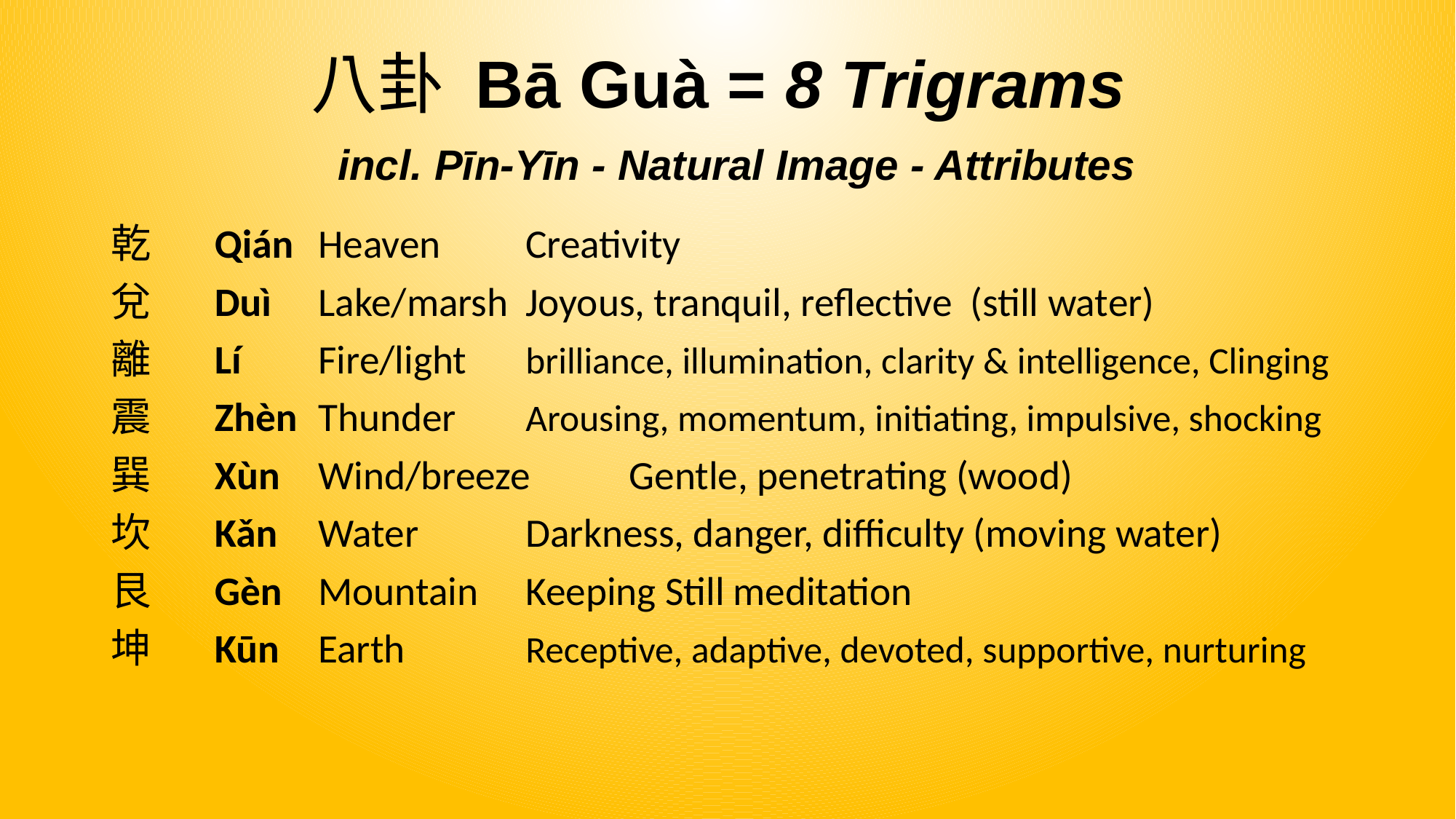

# 八卦 Bā Guà = 8 Trigrams incl. Pīn-Yīn - Natural Image - Attributes
乾	Qián	Heaven	Creativity
兌	Duì	Lake/marsh	Joyous, tranquil, reflective  (still water)
離	Lí	Fire/light	brilliance, illumination, clarity & intelligence, Clinging
震	Zhèn	Thunder	Arousing, momentum, initiating, impulsive, shocking
巽	Xùn	Wind/breeze	Gentle, penetrating (wood)
坎	Kǎn	Water		Darkness, danger, difficulty (moving water)
艮	Gèn	Mountain	Keeping Still	meditation
坤	Kūn	Earth		Receptive, adaptive, devoted, supportive, nurturing